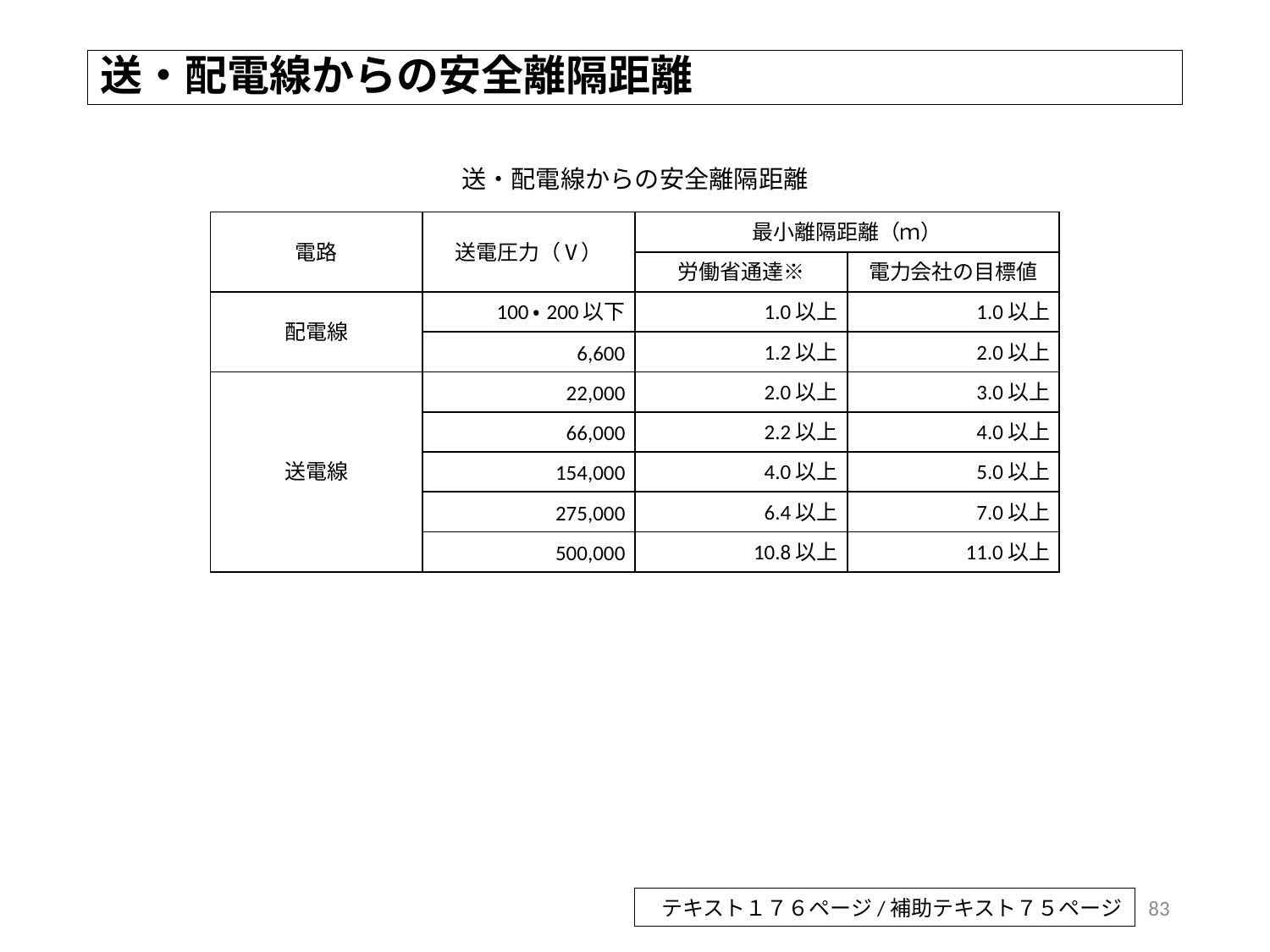

# 送・配電線からの安全離隔距離
送・配電線からの安全離隔距離
| 電路 | 送電圧力（Ⅴ） | 最小離隔距離（ｍ） |  |
| --- | --- | --- | --- |
|  |  | 労働省通達※ | 電力会社の目標値 |
| 配電線 | 100・200以下 | 1.0以上 | 1.0以上 |
|  | 6,600 | 1.2以上 | 2.0以上 |
| 送電線 | 22,000 | 2.0以上 | 3.0以上 |
|  | 66,000 | 2.2以上 | 4.0以上 |
|  | 154,000 | 4.0以上 | 5.0以上 |
|  | 275,000 | 6.4以上 | 7.0以上 |
|  | 500,000 | 10.8以上 | 11.0以上 |
83
テキスト１７６ページ/補助テキスト７５ページ